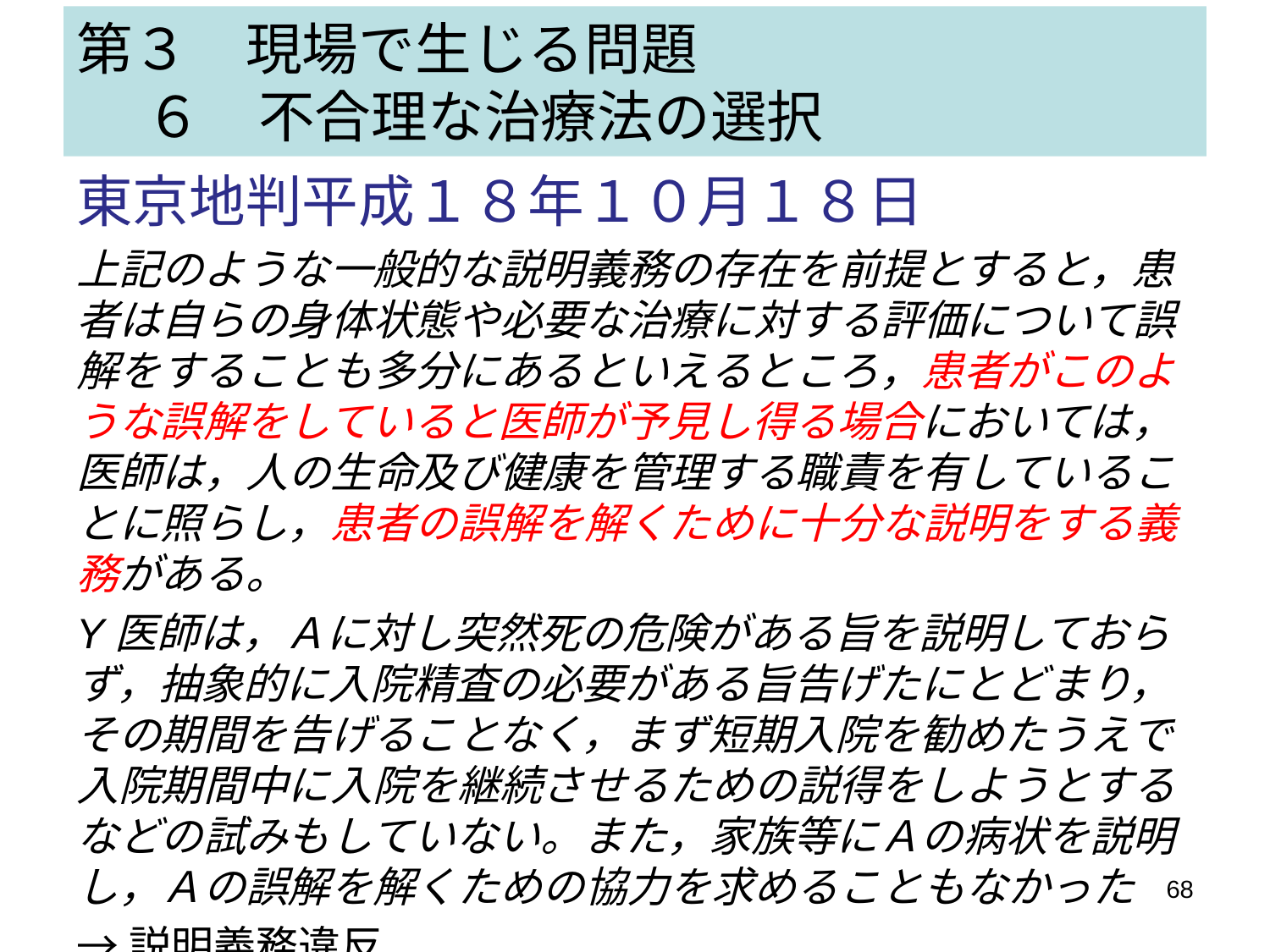

# 第３　現場で生じる問題 　 ６　不合理な治療法の選択
東京地判平成１８年１０月１８日
上記のような一般的な説明義務の存在を前提とすると，患者は自らの身体状態や必要な治療に対する評価について誤解をすることも多分にあるといえるところ，患者がこのような誤解をしていると医師が予見し得る場合においては，医師は，人の生命及び健康を管理する職責を有していることに照らし，患者の誤解を解くために十分な説明をする義務がある。
Y医師は，Ａに対し突然死の危険がある旨を説明しておらず，抽象的に入院精査の必要がある旨告げたにとどまり，その期間を告げることなく，まず短期入院を勧めたうえで入院期間中に入院を継続させるための説得をしようとするなどの試みもしていない。また，家族等にＡの病状を説明し，Ａの誤解を解くための協力を求めることもなかった
→説明義務違反

68